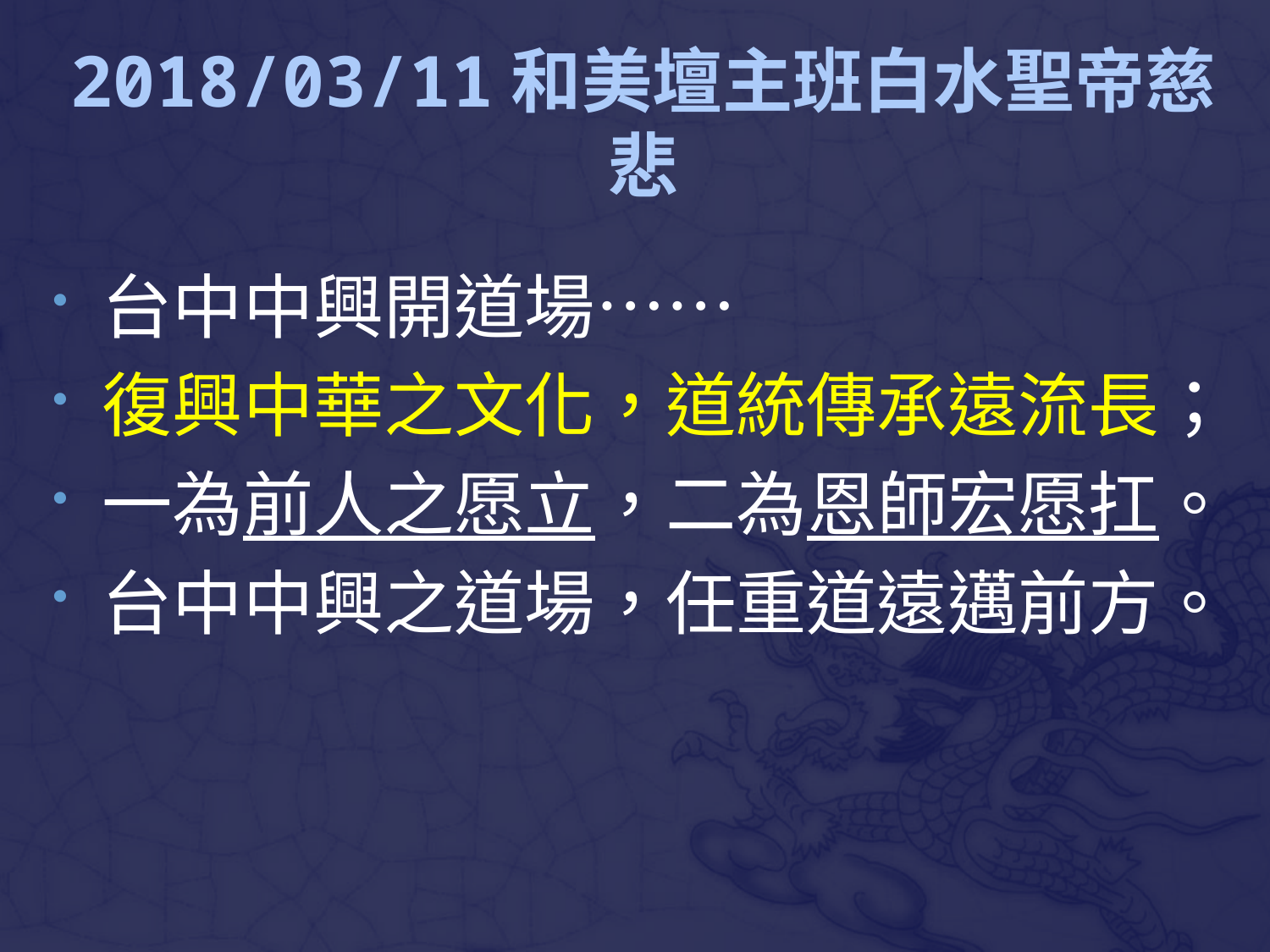

# 2018/03/11和美壇主班白水聖帝慈悲
台中中興開道場……
復興中華之文化，道統傳承遠流長；
一為前人之愿立，二為恩師宏愿扛。
台中中興之道場，任重道遠邁前方。